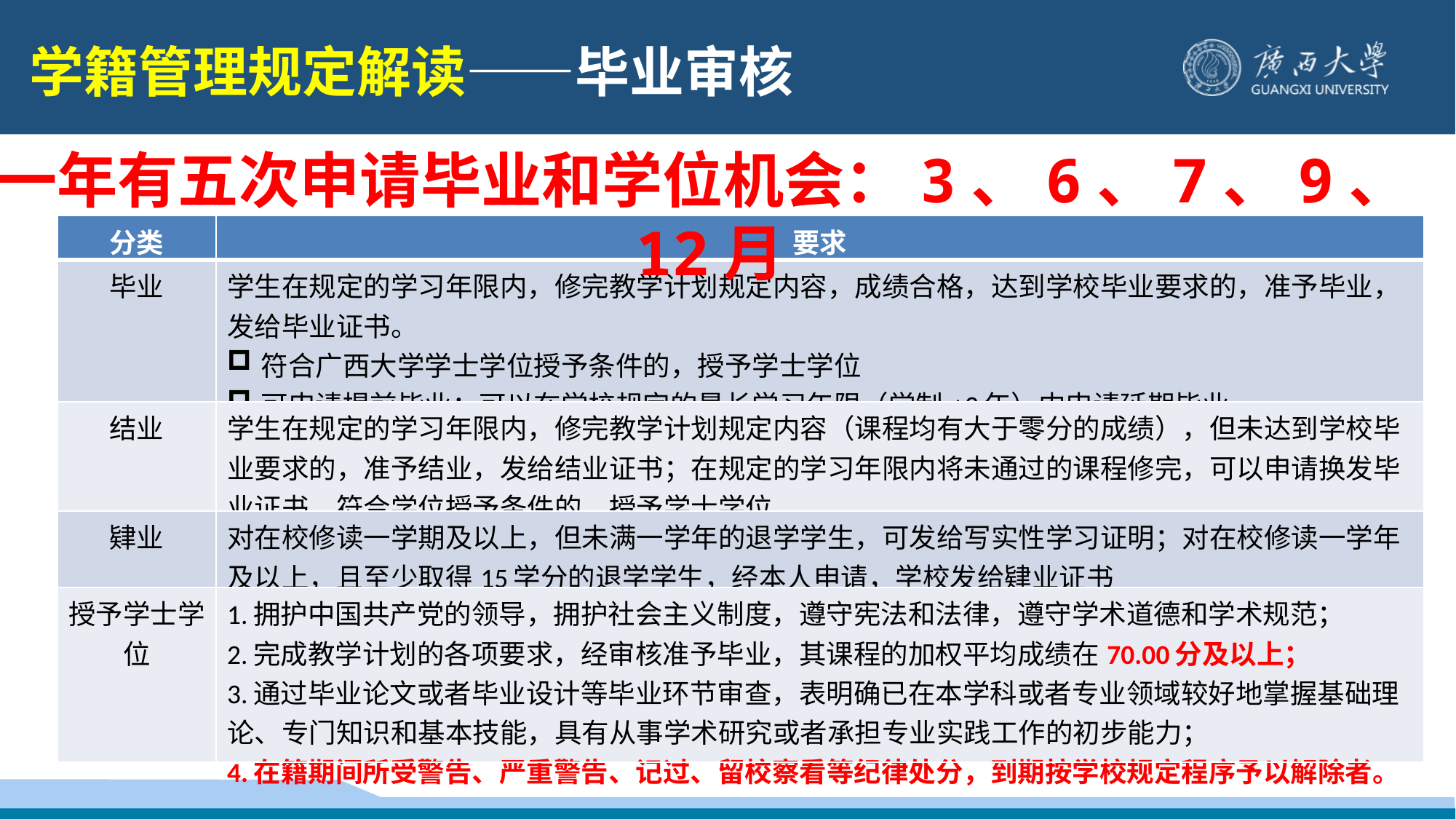

学籍管理规定解读——毕业审核
一年有五次申请毕业和学位机会：3、6、7、9、12月
| 分类 | 要求 |
| --- | --- |
| 毕业 | 学生在规定的学习年限内，修完教学计划规定内容，成绩合格，达到学校毕业要求的，准予毕业，发给毕业证书。 符合广西大学学士学位授予条件的，授予学士学位 可申请提前毕业；可以在学校规定的最长学习年限（学制+2年）内申请延期毕业 |
| 结业 | 学生在规定的学习年限内，修完教学计划规定内容（课程均有大于零分的成绩），但未达到学校毕业要求的，准予结业，发给结业证书；在规定的学习年限内将未通过的课程修完，可以申请换发毕业证书。符合学位授予条件的，授予学士学位。 |
| 肄业 | 对在校修读一学期及以上，但未满一学年的退学学生，可发给写实性学习证明；对在校修读一学年及以上，且至少取得15学分的退学学生，经本人申请，学校发给肄业证书 |
| 授予学士学位 | 1.拥护中国共产党的领导，拥护社会主义制度，遵守宪法和法律，遵守学术道德和学术规范； 2.完成教学计划的各项要求，经审核准予毕业，其课程的加权平均成绩在70.00分及以上； 3.通过毕业论文或者毕业设计等毕业环节审查，表明确已在本学科或者专业领域较好地掌握基础理论、专门知识和基本技能，具有从事学术研究或者承担专业实践工作的初步能力； 4.在籍期间所受警告、严重警告、记过、留校察看等纪律处分，到期按学校规定程序予以解除者。 |